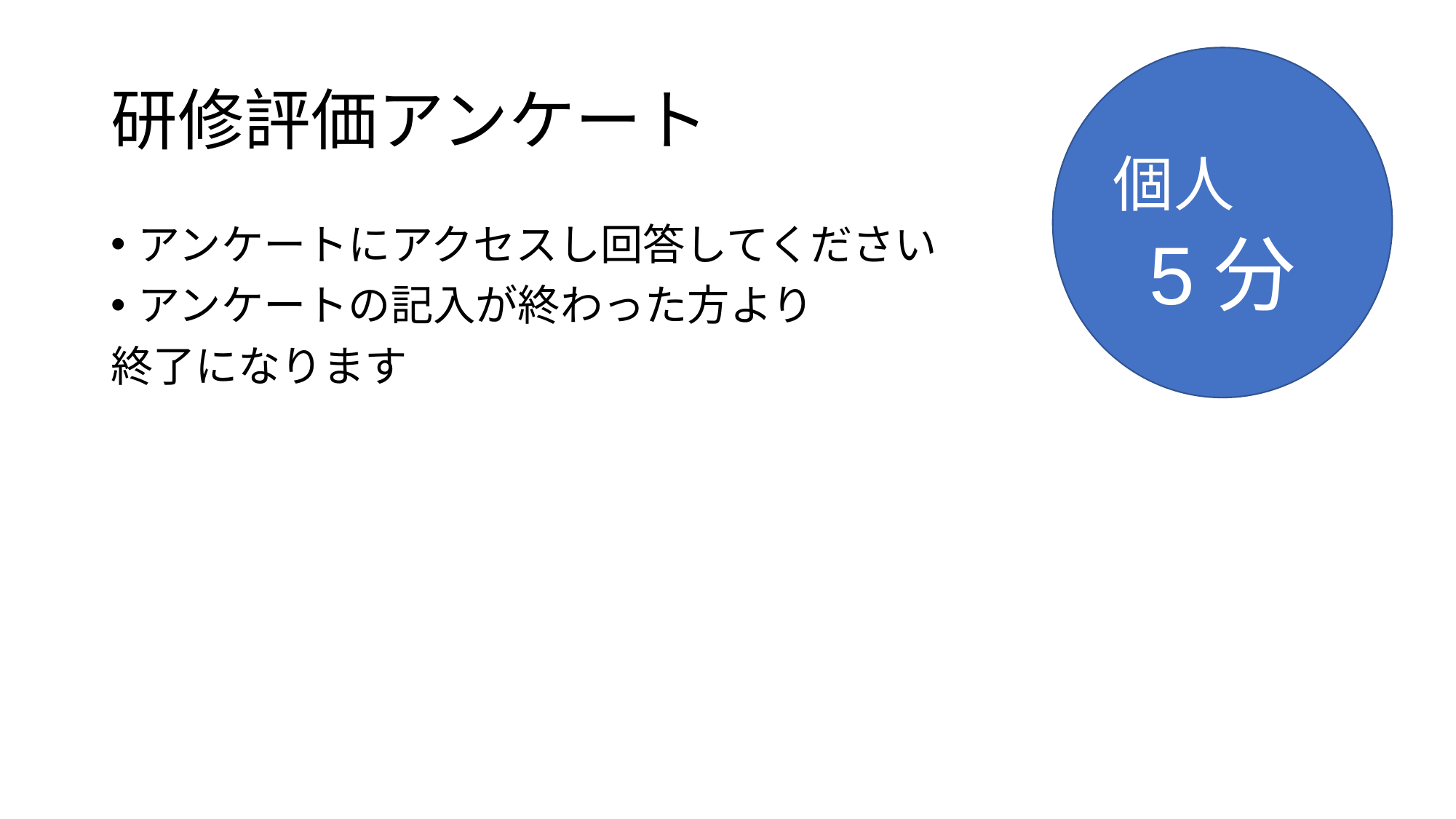

# 研修評価アンケート
個人　5分
アンケートにアクセスし回答してください
アンケートの記入が終わった方より
終了になります